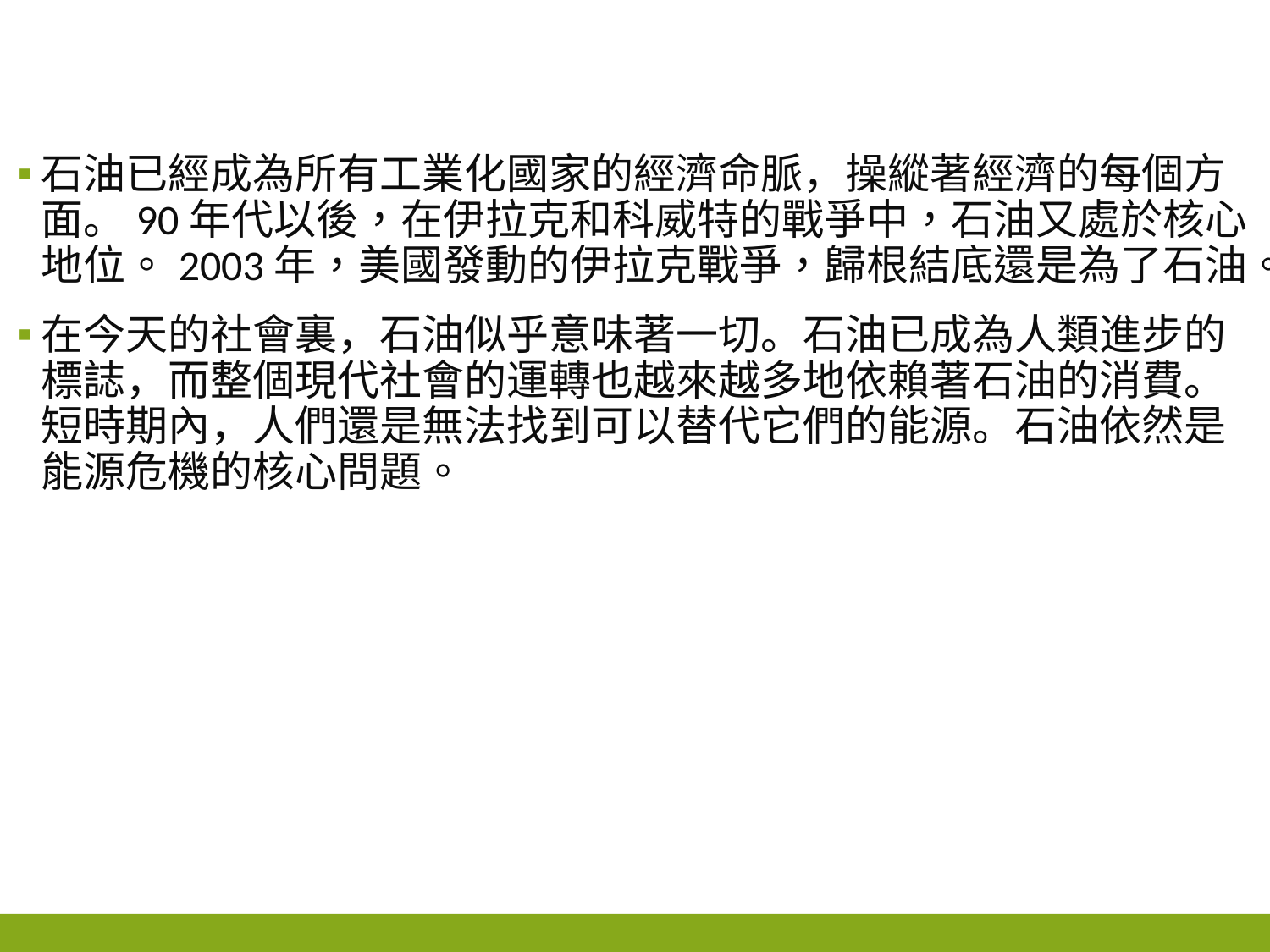

#
石油已經成為所有工業化國家的經濟命脈，操縱著經濟的每個方面。90年代以後，在伊拉克和科威特的戰爭中，石油又處於核心地位。2003年，美國發動的伊拉克戰爭，歸根結底還是為了石油。
在今天的社會裏，石油似乎意味著一切。石油已成為人類進步的標誌，而整個現代社會的運轉也越來越多地依賴著石油的消費。短時期內，人們還是無法找到可以替代它們的能源。石油依然是能源危機的核心問題。